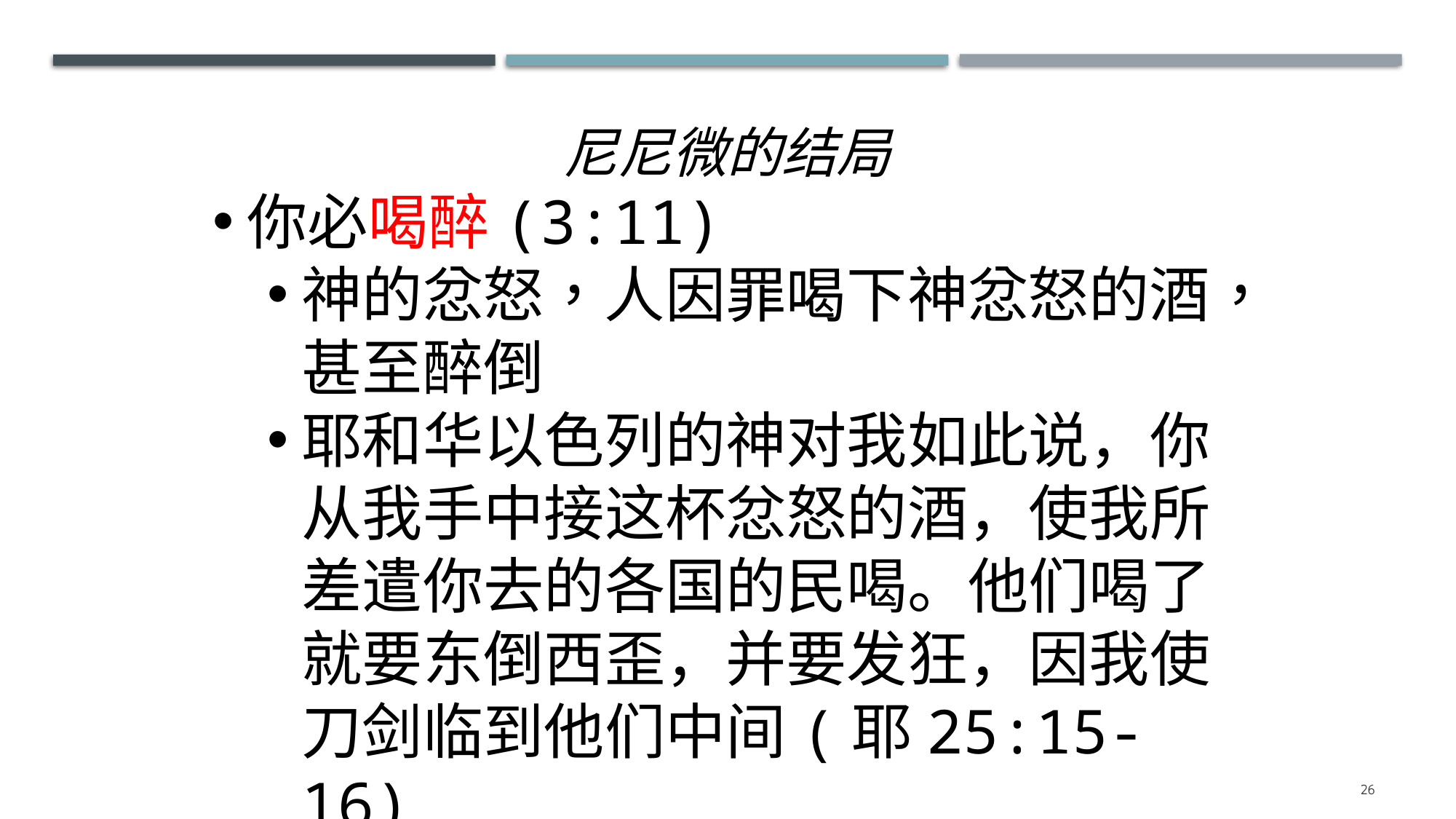

尼尼微的结局
你必喝醉(3:11)
神的忿怒，人因罪喝下神忿怒的酒，甚至醉倒
耶和华以色列的神对我如此说，你从我手中接这杯忿怒的酒，使我所差遣你去的各国的民喝。他们喝了就要东倒西歪，并要发狂，因我使刀剑临到他们中间(耶25:15-16)
26